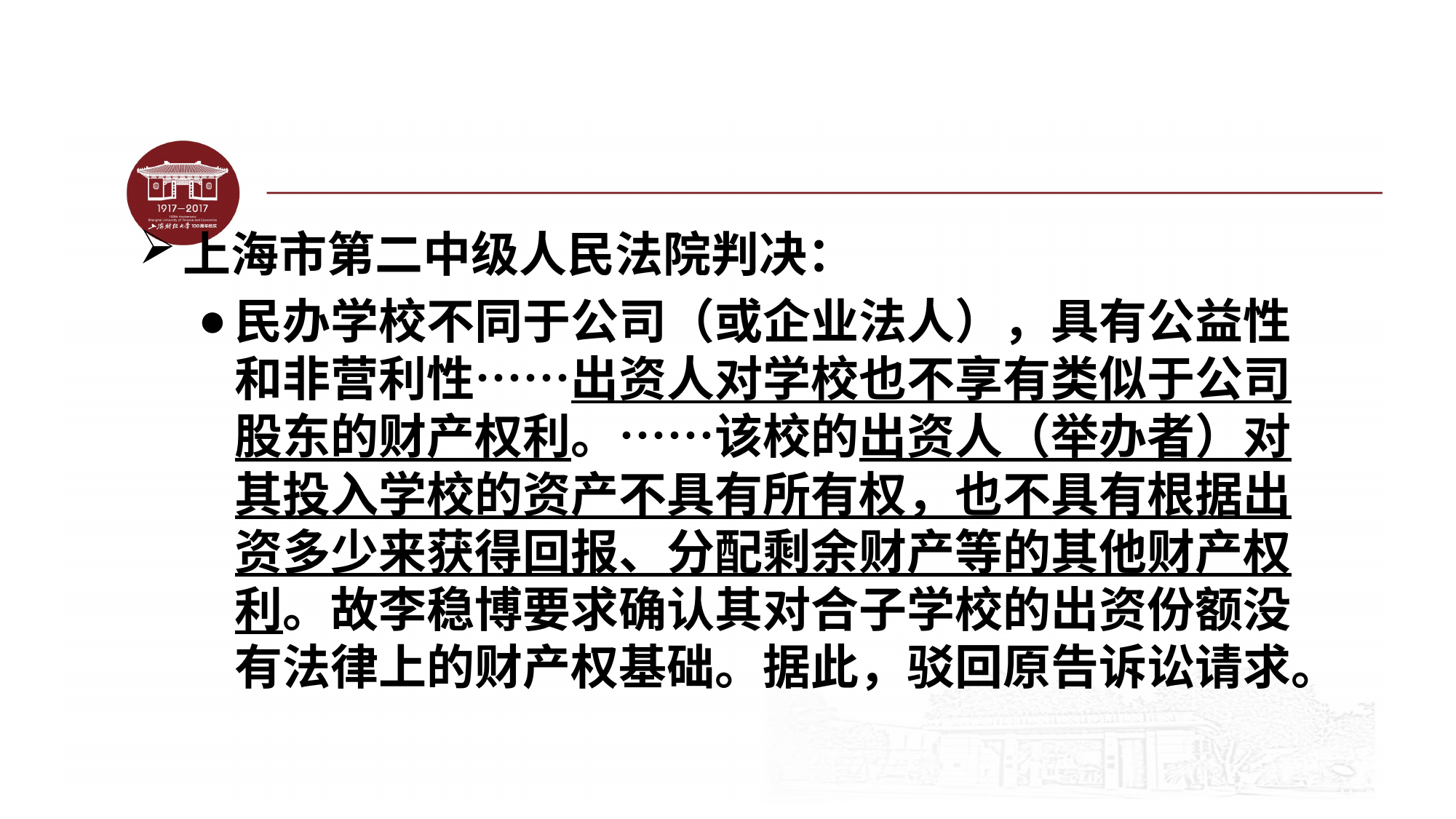

#
上海市第二中级人民法院判决：
民办学校不同于公司（或企业法人），具有公益性和非营利性……出资人对学校也不享有类似于公司股东的财产权利。……该校的出资人（举办者）对其投入学校的资产不具有所有权，也不具有根据出资多少来获得回报、分配剩余财产等的其他财产权利。故李稳博要求确认其对合子学校的出资份额没有法律上的财产权基础。据此，驳回原告诉讼请求。